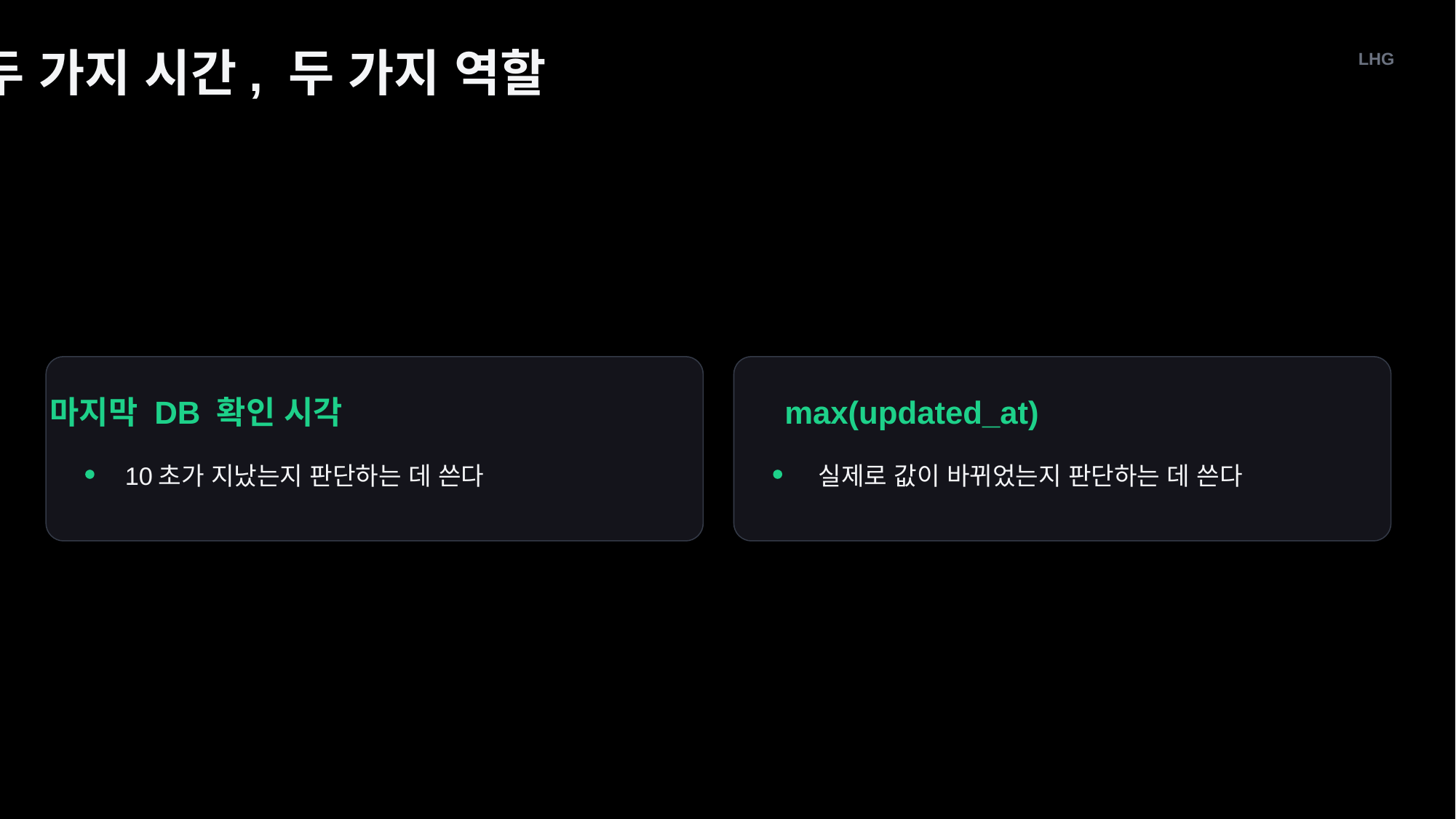

두 가지 시간, 두 가지 역할
LHG

마지막 DB 확인 시각
max(updated_at)
10초가 지났는지 판단하는 데 쓴다
실제로 값이 바뀌었는지 판단하는 데 쓴다